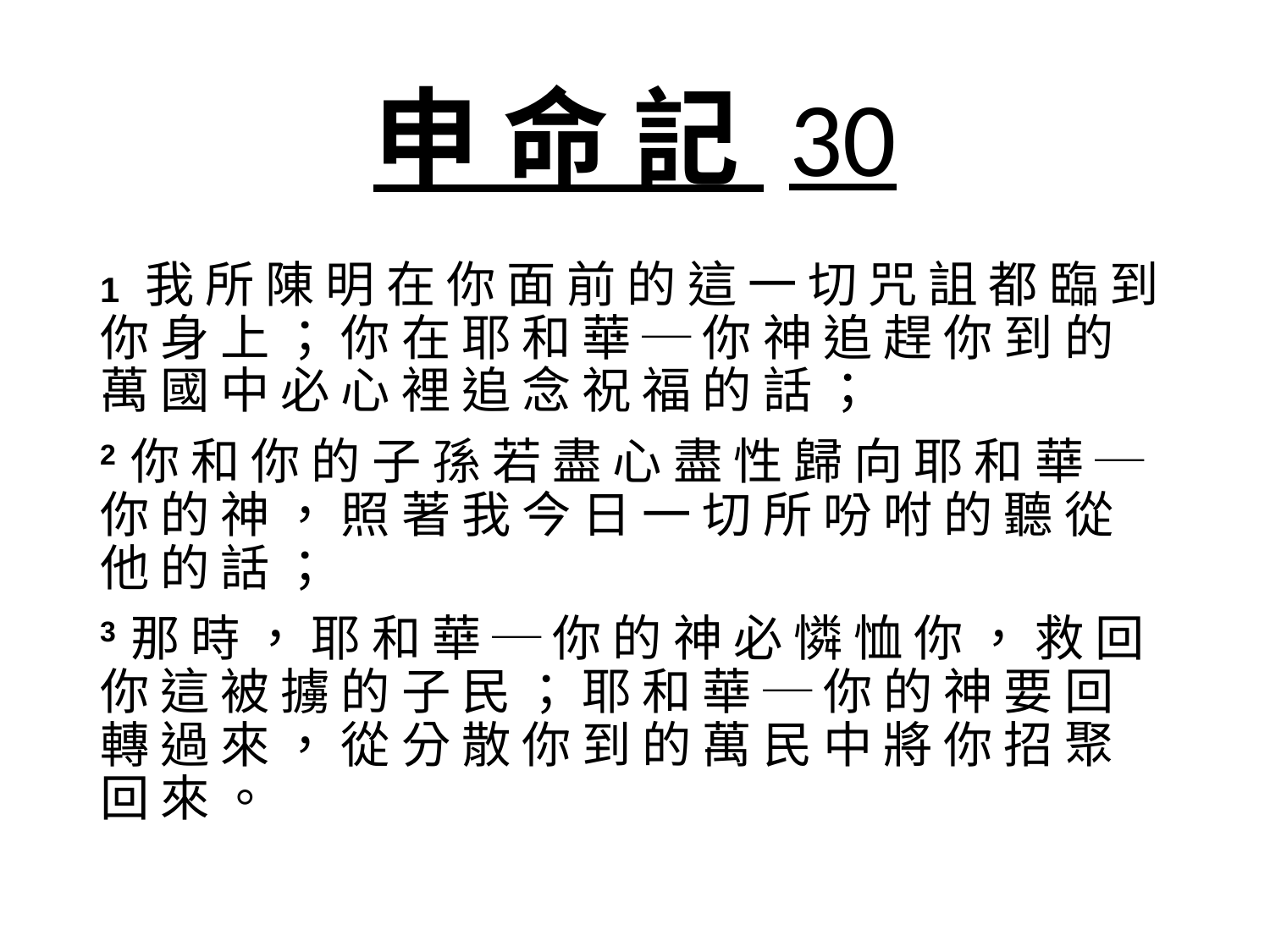

# 申 命 記 30
1 我 所 陳 明 在 你 面 前 的 這 一 切 咒 詛 都 臨 到 你 身 上 ； 你 在 耶 和 華 ─ 你 神 追 趕 你 到 的 萬 國 中 必 心 裡 追 念 祝 福 的 話 ；
2 你 和 你 的 子 孫 若 盡 心 盡 性 歸 向 耶 和 華 ─ 你 的 神 ， 照 著 我 今 日 一 切 所 吩 咐 的 聽 從 他 的 話 ；
3 那 時 ， 耶 和 華 ─ 你 的 神 必 憐 恤 你 ， 救 回 你 這 被 擄 的 子 民 ； 耶 和 華 ─ 你 的 神 要 回 轉 過 來 ， 從 分 散 你 到 的 萬 民 中 將 你 招 聚 回 來 。